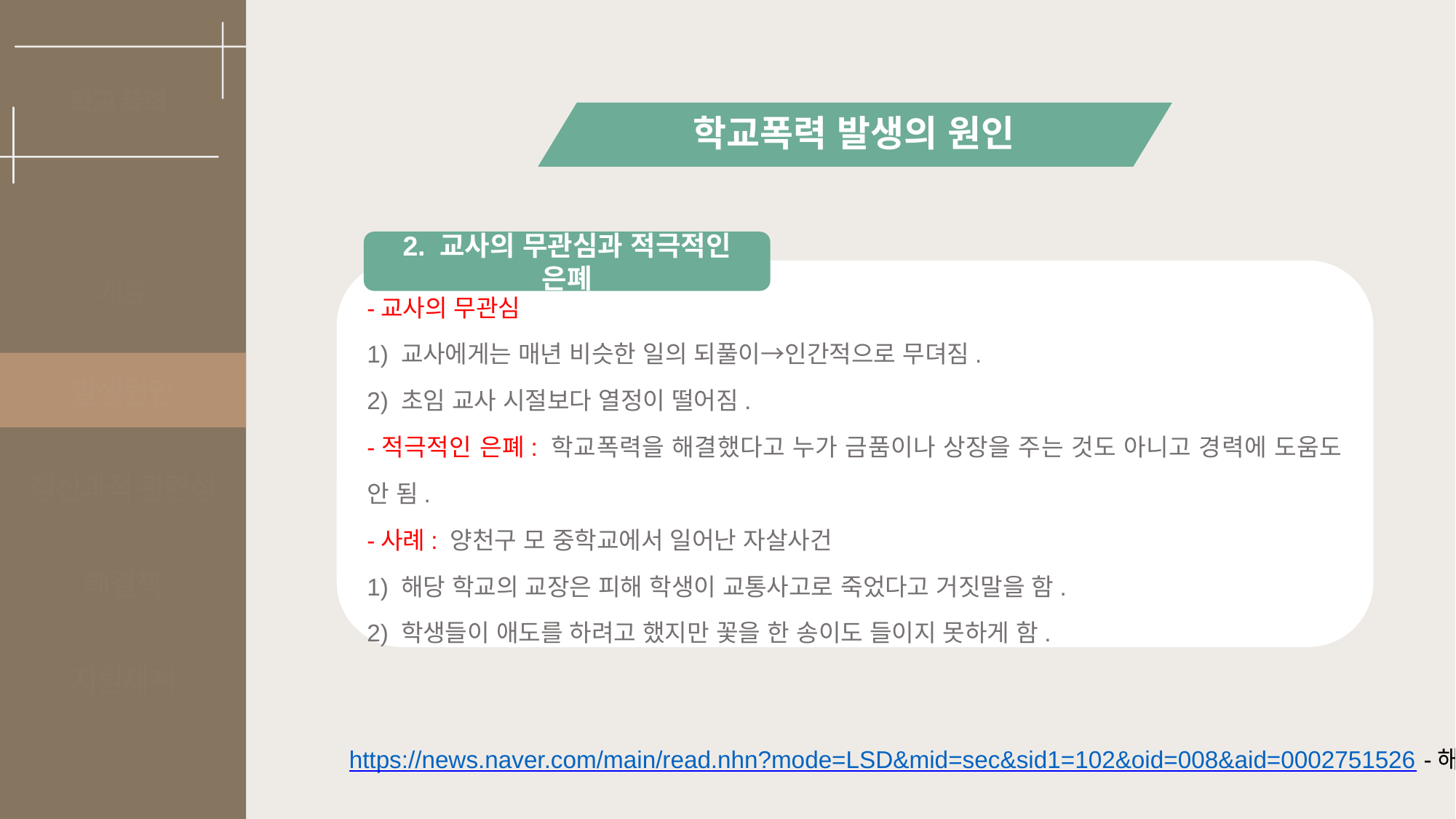

학교 폭력

학교폭력 발생의 원인
2. 교사의 무관심과 적극적인 은폐

-교사의 무관심
1) 교사에게는 매년 비슷한 일의 되풀이→인간적으로 무뎌짐.
2) 초임 교사 시절보다 열정이 떨어짐.
-적극적인 은폐: 학교폭력을 해결했다고 누가 금품이나 상장을 주는 것도 아니고 경력에 도움도 안 됨.
-사례: 양천구 모 중학교에서 일어난 자살사건
1) 해당 학교의 교장은 피해 학생이 교통사고로 죽었다고 거짓말을 함.
2) 학생들이 애도를 하려고 했지만 꽃을 한 송이도 들이지 못하게 함.
개요

발생원인

정신과적 관련성
해결책
지원체계

https://news.naver.com/main/read.nhn?mode=LSD&mid=sec&sid1=102&oid=008&aid=0002751526 -해당기사